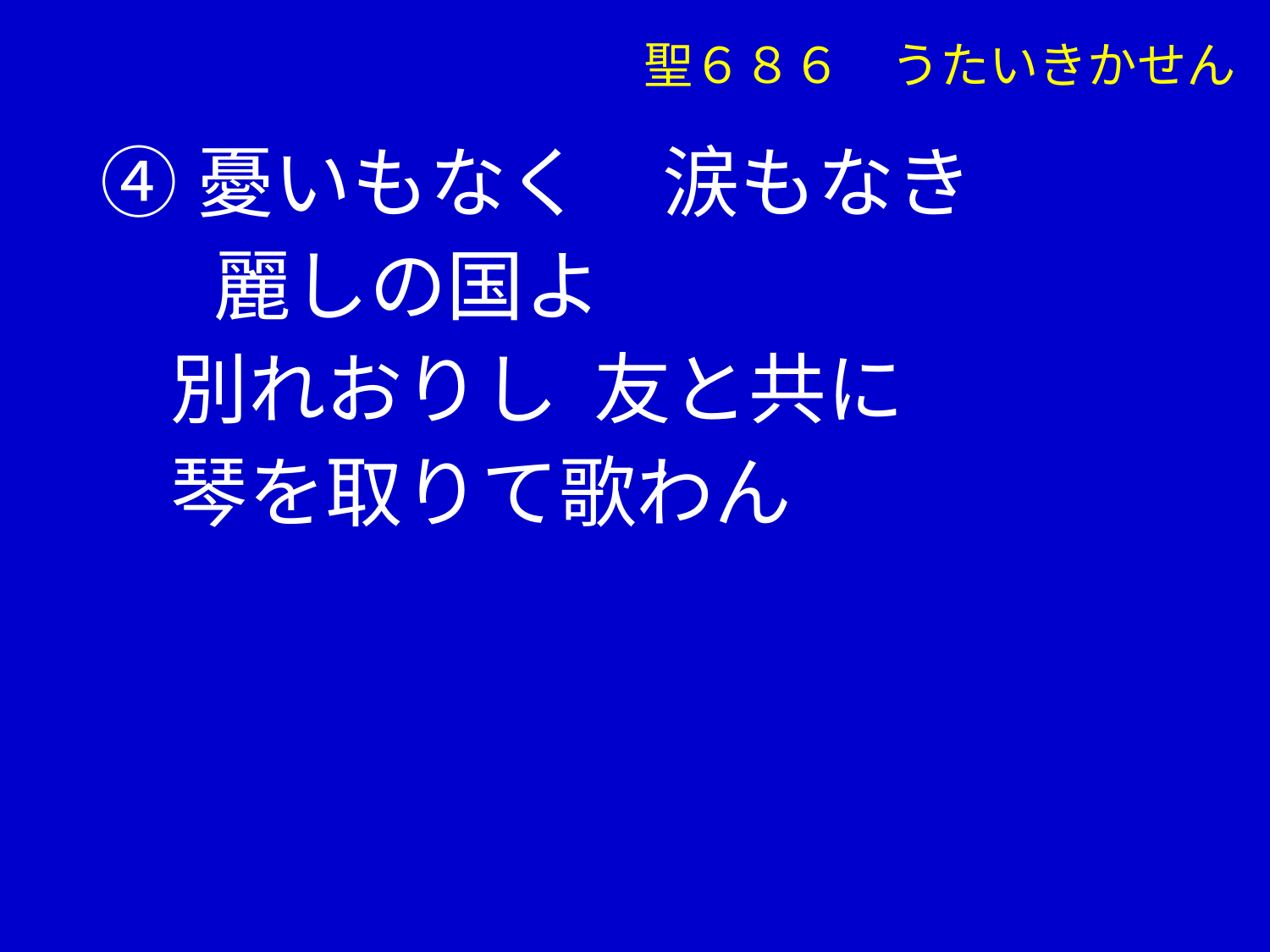

聖６８６　うたいきかせん
④憂いもなく　涙もなき
 　麗しの国よ
   別れおりし  友と共に
   琴を取りて歌わん